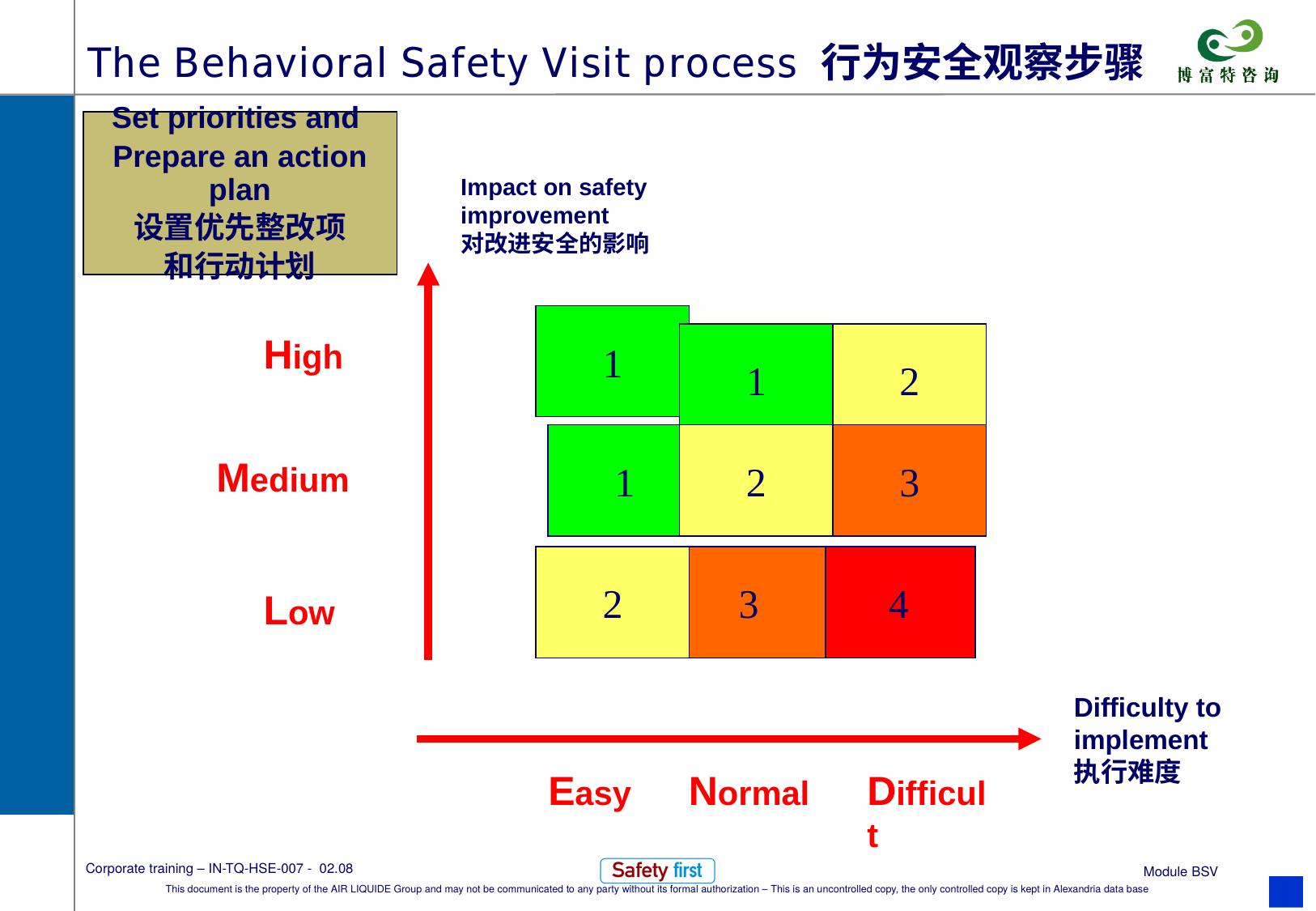

# The Behavioral Safety Visit process 行为安全观察步骤
Set priorities and
Prepare an action plan
设置优先整改项
和行动计划
Impact on safety improvement
对改进安全的影响
9
1
High
1
2
6
1
2
3
Medium
3
2
3
4
Low
0
3
6
9
Difficulty to implement
执行难度
Easy
Normal
Difficult
20